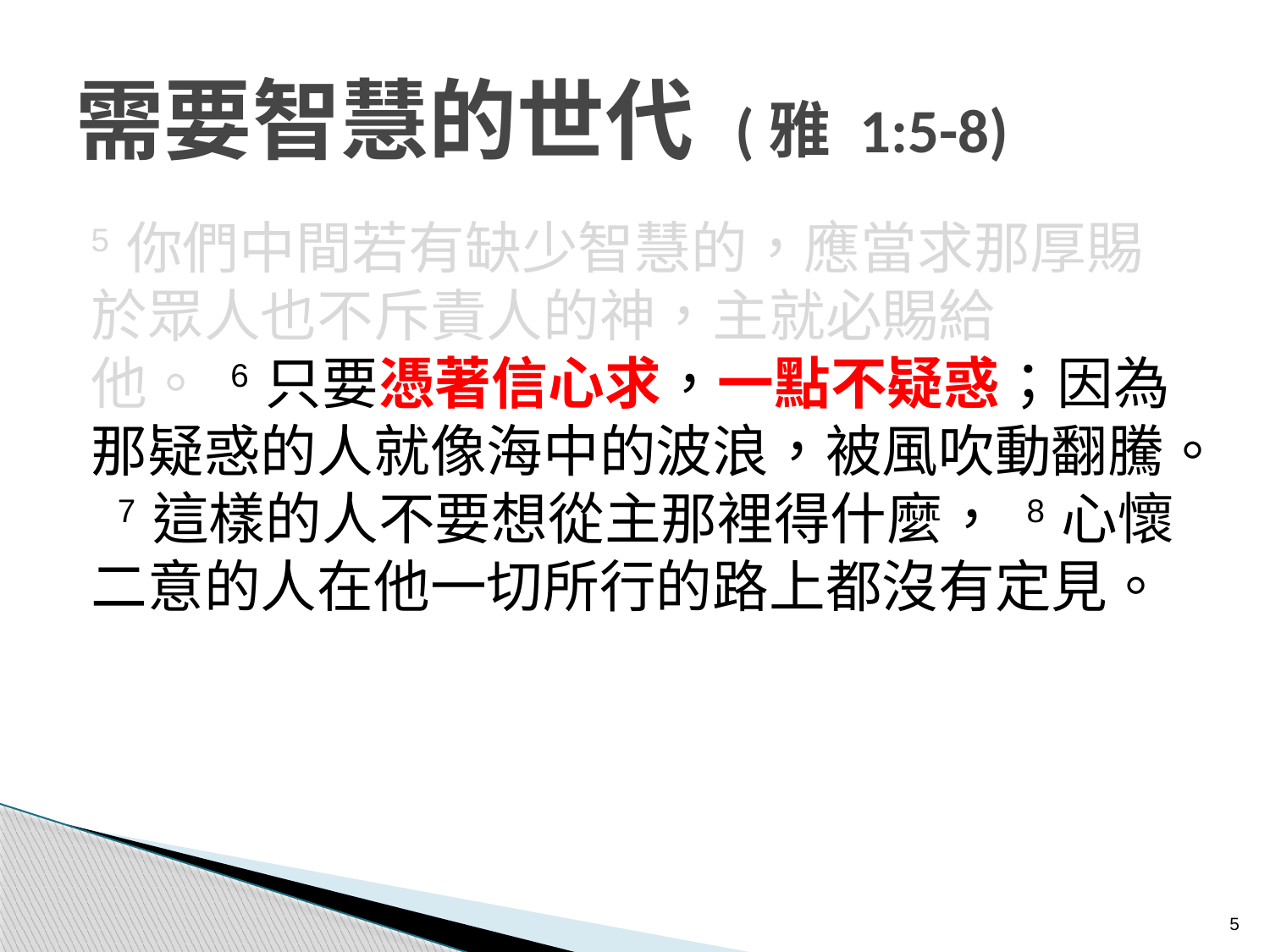

# 需要智慧的世代 (雅 1:5-8)
5 你們中間若有缺少智慧的，應當求那厚賜於眾人也不斥責人的神，主就必賜給他。 6 只要憑著信心求，一點不疑惑；因為那疑惑的人就像海中的波浪，被風吹動翻騰。 7 這樣的人不要想從主那裡得什麼， 8 心懷二意的人在他一切所行的路上都沒有定見。
5